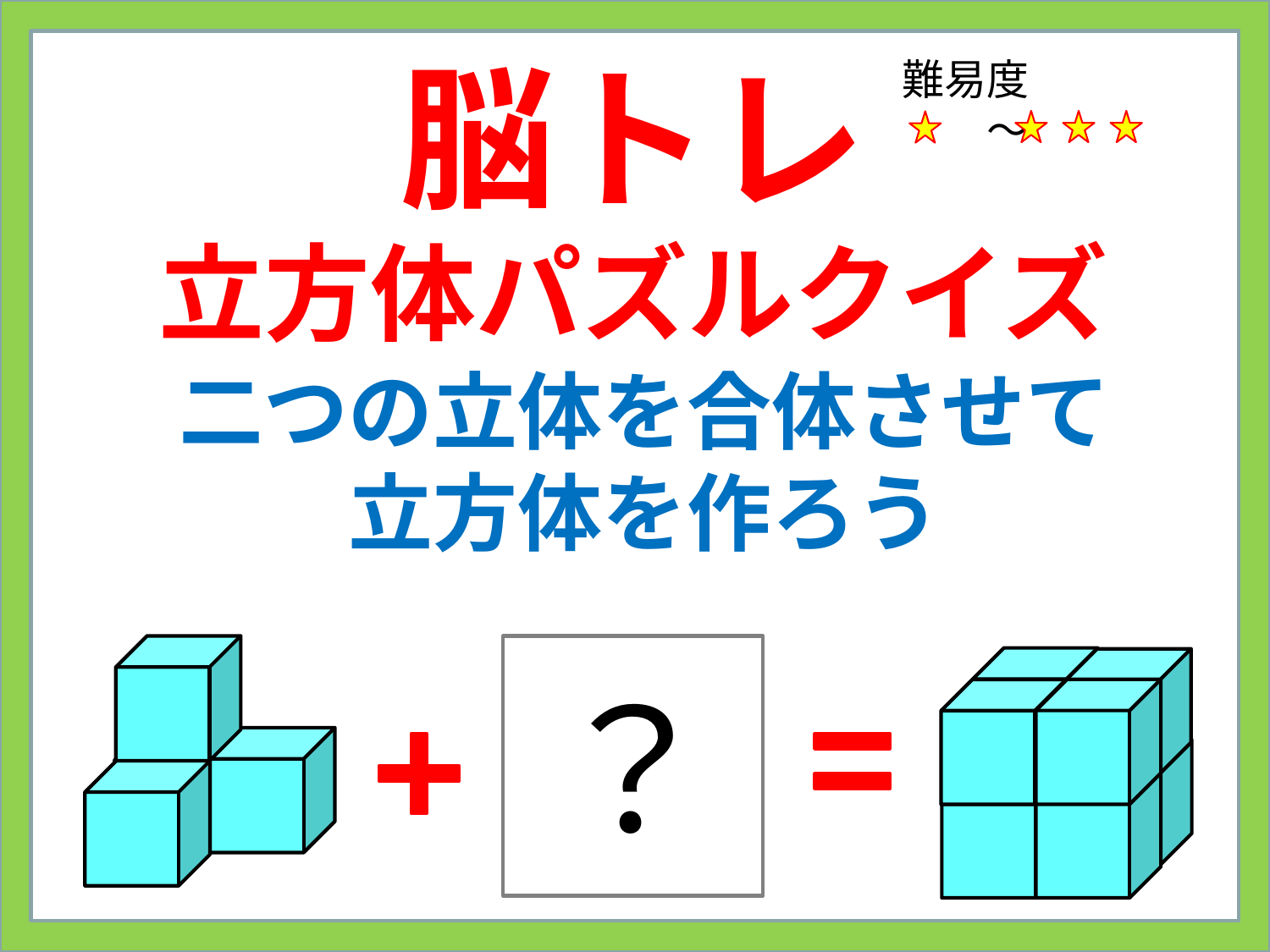

# 脳トレ 立方体パズルクイズ
難易度
　　～

二つの立体を合体させて
立方体を作ろう

？